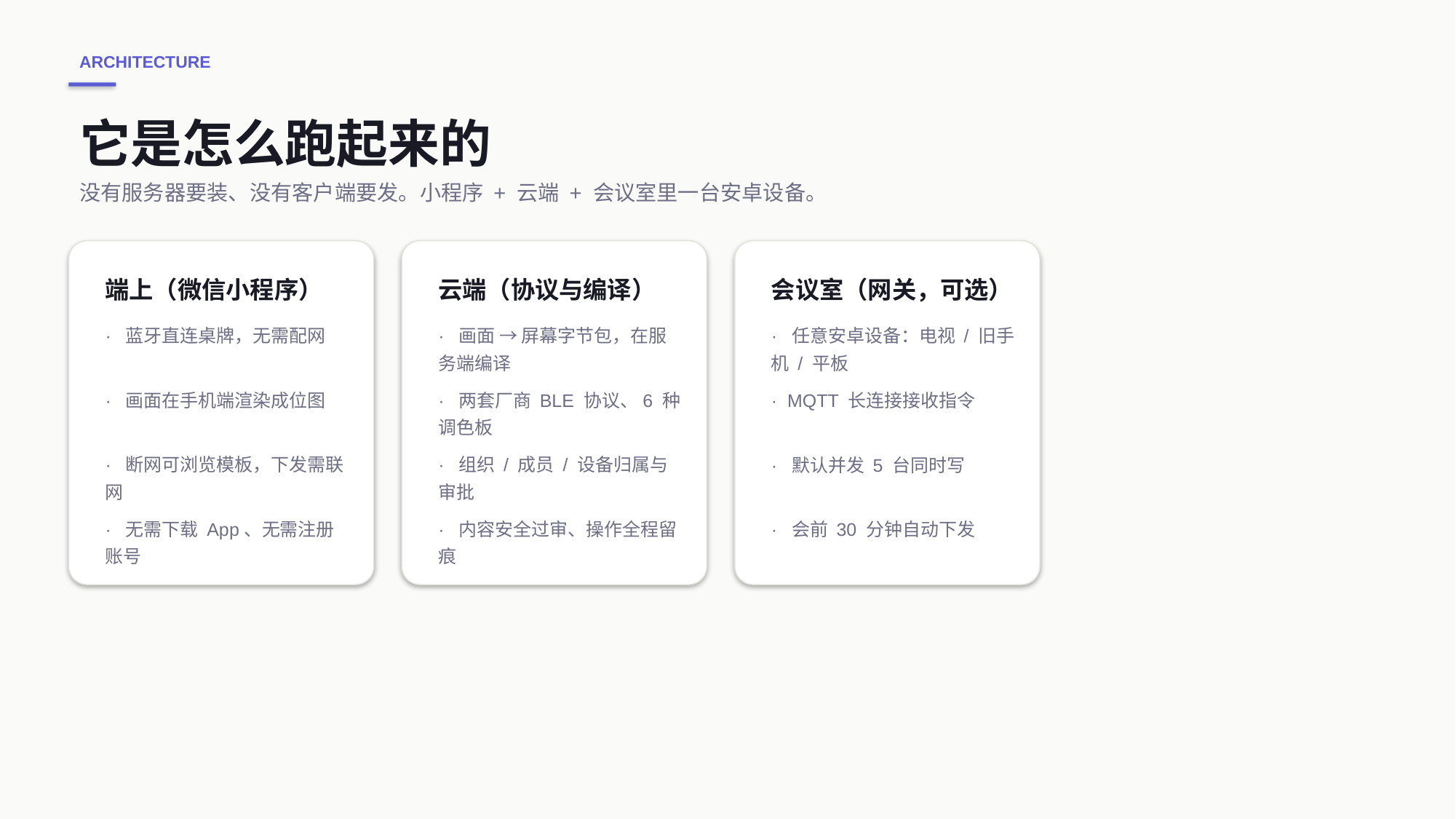

ARCHITECTURE

它是怎么跑起来的
没有服务器要装、没有客户端要发。小程序 + 云端 + 会议室里一台安卓设备。

端上（微信小程序）
云端（协议与编译）
会议室（网关，可选）
·  蓝牙直连桌牌，无需配网
·  画面 → 屏幕字节包，在服务端编译
·  任意安卓设备：电视 / 旧手机 / 平板
·  画面在手机端渲染成位图
·  两套厂商 BLE 协议、6 种调色板
·  MQTT 长连接接收指令
·  断网可浏览模板，下发需联网
·  组织 / 成员 / 设备归属与审批
·  默认并发 5 台同时写
·  无需下载 App、无需注册账号
·  内容安全过审、操作全程留痕
·  会前 30 分钟自动下发